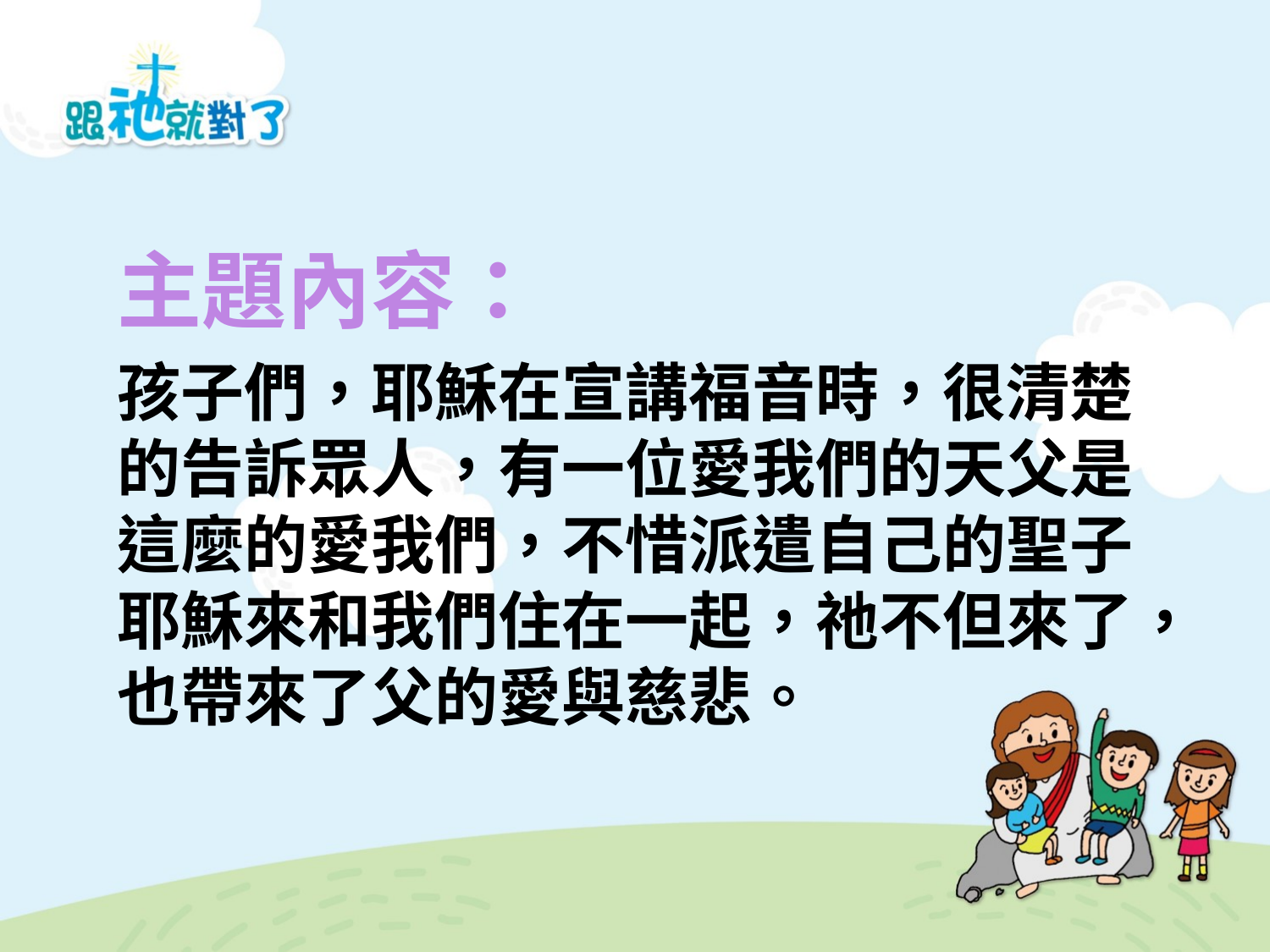

主題內容：
孩子們，耶穌在宣講福音時，很清楚的告訴眾人，有一位愛我們的天父是這麼的愛我們，不惜派遣自己的聖子耶穌來和我們住在一起，祂不但來了，也帶來了父的愛與慈悲。